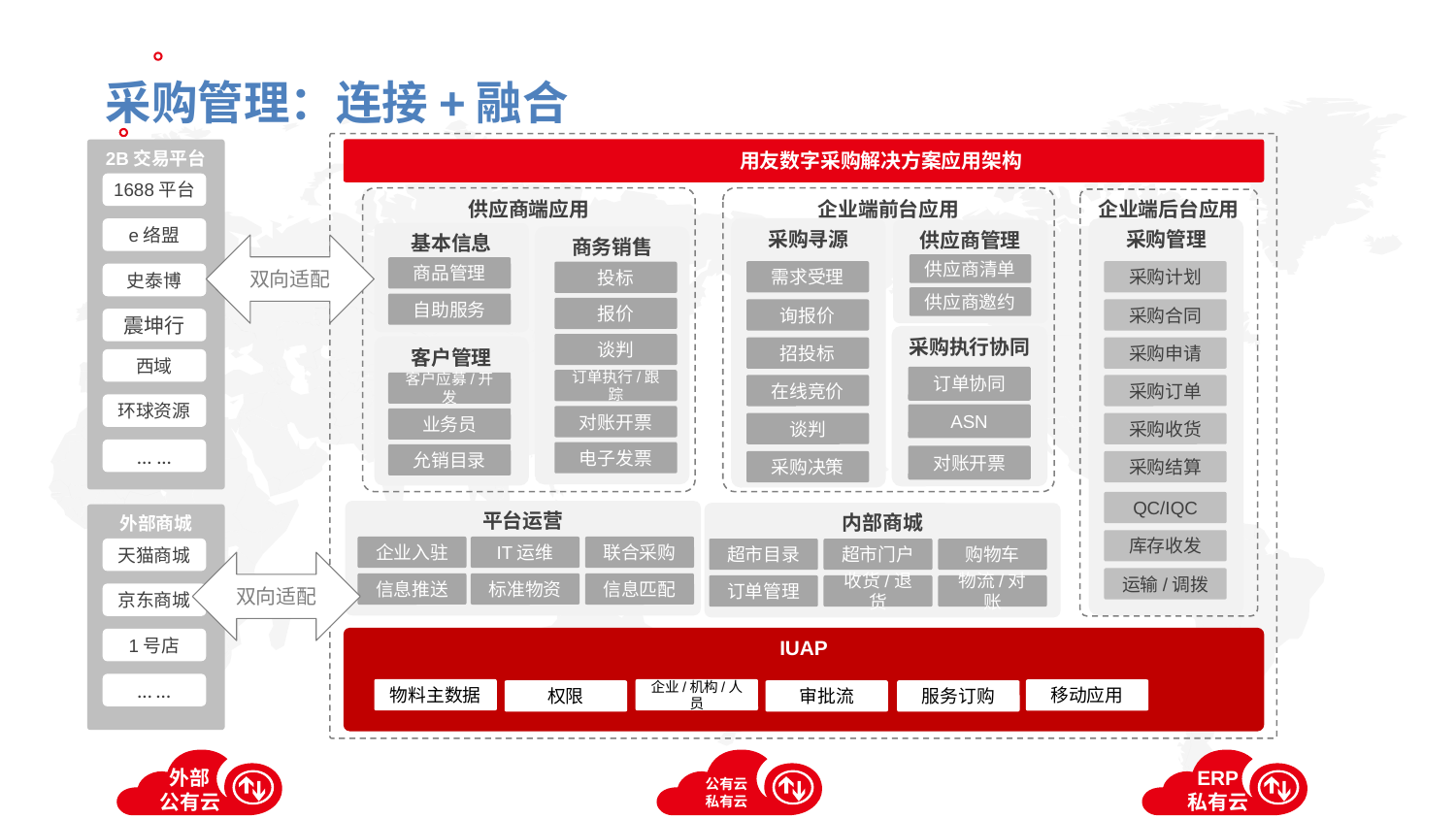

采购管理：连接+融合

2B交易平台

用友数字采购解决方案应用架构
1688平台
供应商端应用
企业端前台应用
企业端后台应用
采购寻源
采购管理
e络盟
供应商管理
供应商清单
供应商邀约
基本信息
商务销售
双向适配
商品管理
需求受理
采购计划
投标
史泰博
自助服务
报价
询报价
采购合同
震坤行
采购执行协同
订单协同
ASN
对账开票
谈判
客户管理
招投标
采购申请
西域
订单执行/跟踪
客户应募/开发
在线竞价
采购订单
环球资源
对账开票
业务员
谈判
采购收货
... ...
电子发票
允销目录
采购决策
采购结算
QC/IQC
平台运营
内部商城
外部商城
库存收发
企业入驻
IT运维
联合采购
天猫商城
超市目录
超市门户
购物车
双向适配
运输/调拨
信息推送
标准物资
信息匹配
订单管理
收货/退货
物流/对账
京东商城
IUAP
1号店
… …
物料主数据
企业/机构/人员
移动应用
权限
审批流
服务订购

ERP
私有云

公有云
私有云

外部
公有云